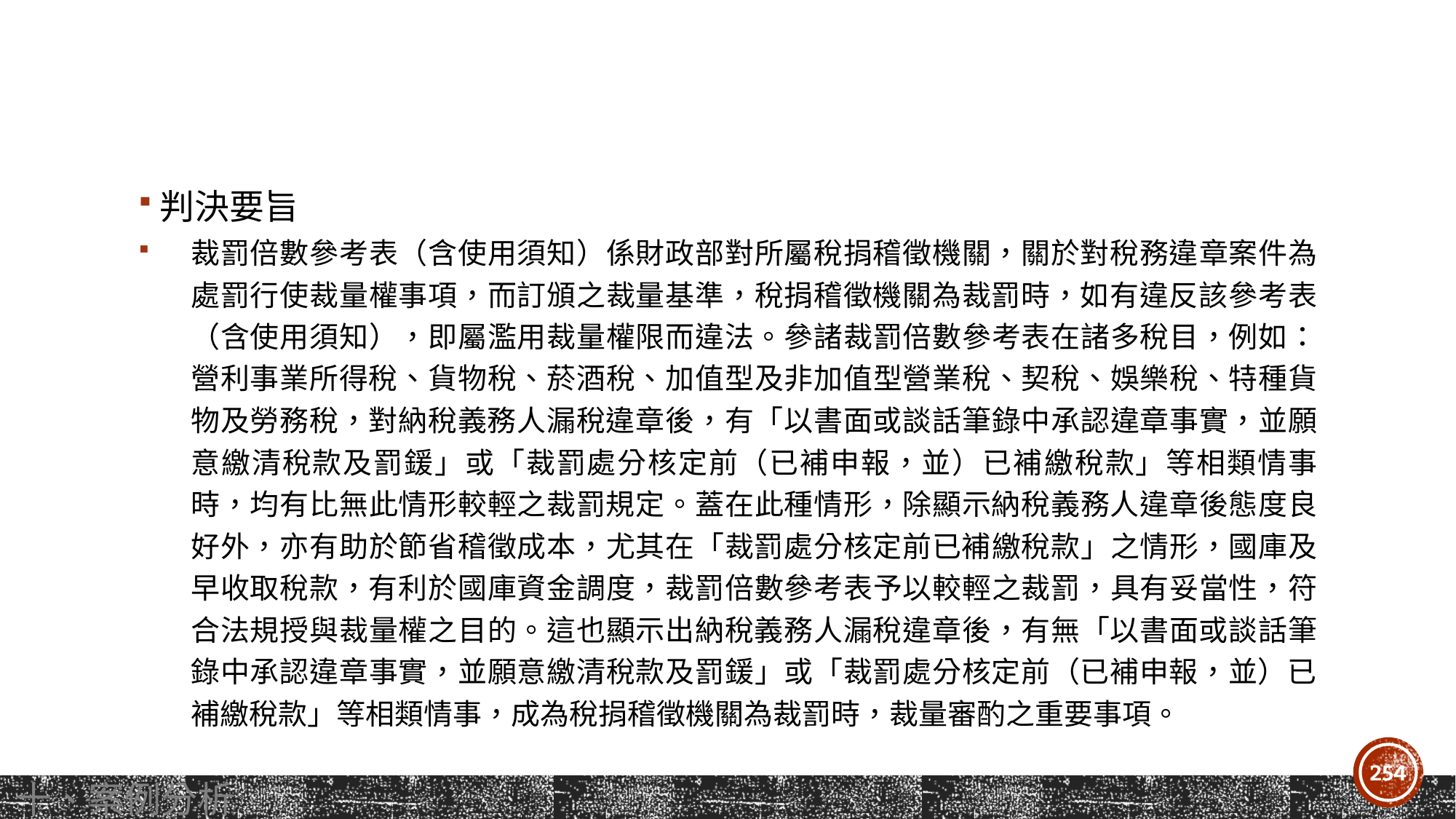

#
判決要旨
裁罰倍數參考表（含使用須知）係財政部對所屬稅捐稽徵機關，關於對稅務違章案件為處罰行使裁量權事項，而訂頒之裁量基準，稅捐稽徵機關為裁罰時，如有違反該參考表（含使用須知），即屬濫用裁量權限而違法。參諸裁罰倍數參考表在諸多稅目，例如：營利事業所得稅、貨物稅、菸酒稅、加值型及非加值型營業稅、契稅、娛樂稅、特種貨物及勞務稅，對納稅義務人漏稅違章後，有「以書面或談話筆錄中承認違章事實，並願意繳清稅款及罰鍰」或「裁罰處分核定前（已補申報，並）已補繳稅款」等相類情事時，均有比無此情形較輕之裁罰規定。蓋在此種情形，除顯示納稅義務人違章後態度良好外，亦有助於節省稽徵成本，尤其在「裁罰處分核定前已補繳稅款」之情形，國庫及早收取稅款，有利於國庫資金調度，裁罰倍數參考表予以較輕之裁罰，具有妥當性，符合法規授與裁量權之目的。這也顯示出納稅義務人漏稅違章後，有無「以書面或談話筆錄中承認違章事實，並願意繳清稅款及罰鍰」或「裁罰處分核定前（已補申報，並）已補繳稅款」等相類情事，成為稅捐稽徵機關為裁罰時，裁量審酌之重要事項。
254